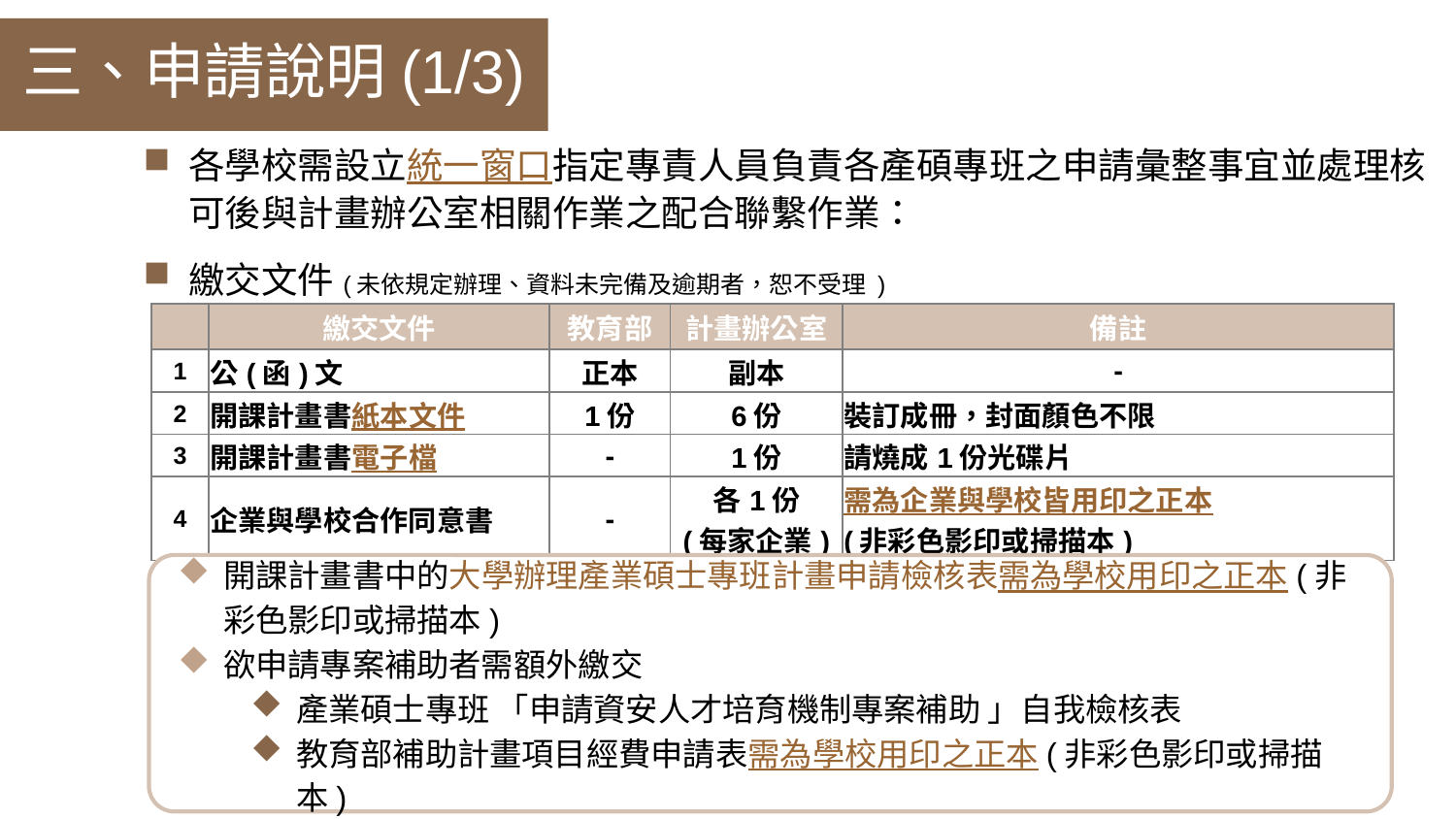

三、申請說明(1/3)
各學校需設立統一窗口指定專責人員負責各產碩專班之申請彙整事宜並處理核可後與計畫辦公室相關作業之配合聯繫作業：
繳交文件(未依規定辦理、資料未完備及逾期者，恕不受理 )
|  | 繳交文件 | 教育部 | 計畫辦公室 | 備註 |
| --- | --- | --- | --- | --- |
| 1 | 公(函)文 | 正本 | 副本 | - |
| 2 | 開課計畫書紙本文件 | 1份 | 6份 | 裝訂成冊，封面顏色不限 |
| 3 | 開課計畫書電子檔 | - | 1份 | 請燒成1份光碟片 |
| 4 | 企業與學校合作同意書 | - | 各1份 (每家企業) | 需為企業與學校皆用印之正本 (非彩色影印或掃描本) |
開課計畫書中的大學辦理產業碩士專班計畫申請檢核表需為學校用印之正本(非彩色影印或掃描本)
欲申請專案補助者需額外繳交
產業碩士專班 「申請資安人才培育機制專案補助 」自我檢核表
教育部補助計畫項目經費申請表需為學校用印之正本(非彩色影印或掃描本)